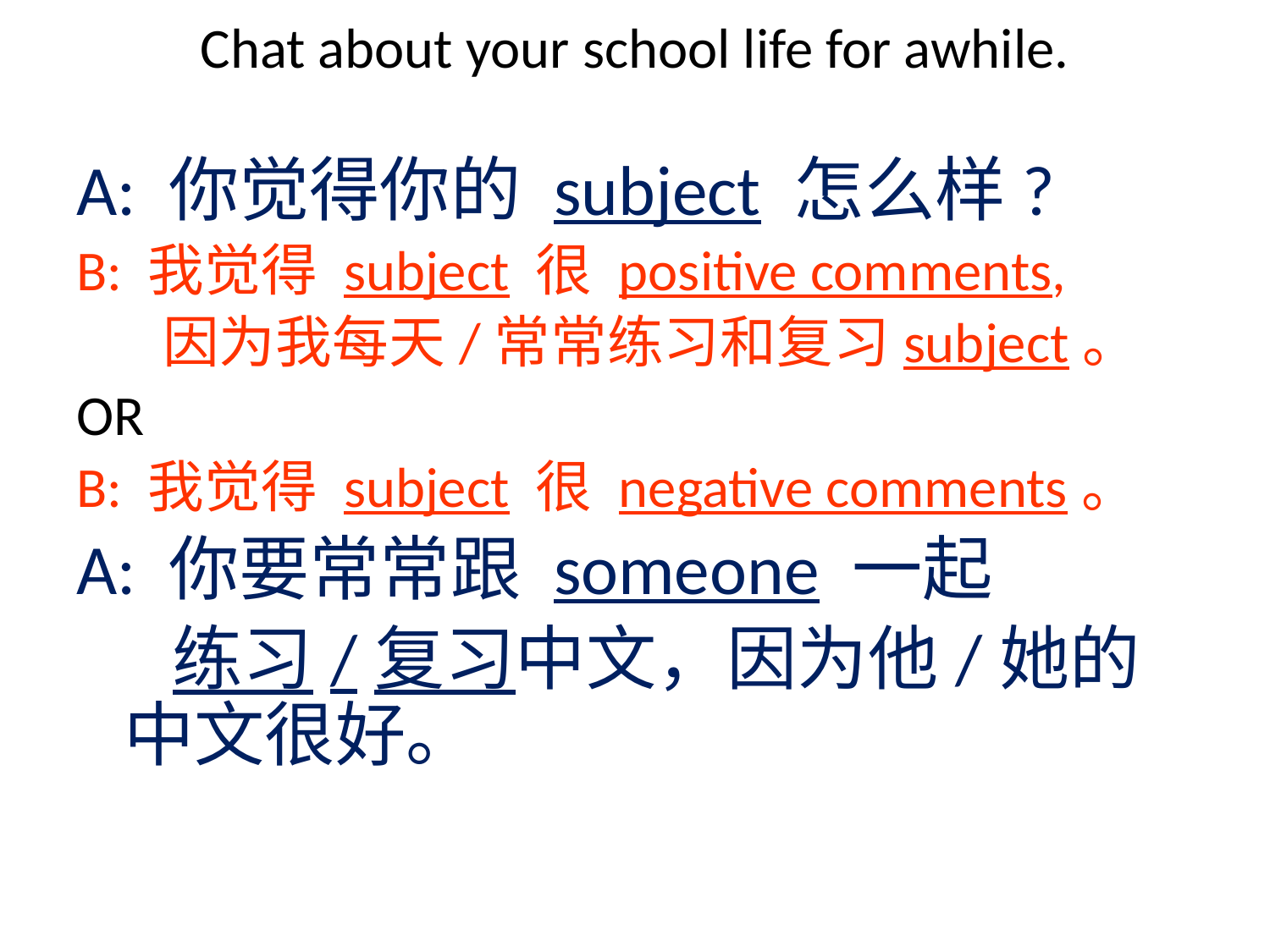

# Chat about your school life for awhile.
A: 你觉得你的 subject 怎么样?
B: 我觉得 subject 很 positive comments,
	  因为我每天/常常练习和复习subject。
OR
B: 我觉得 subject 很 negative comments。
A: 你要常常跟 someone 一起
	  练习/复习中文，因为他/她的中文很好。